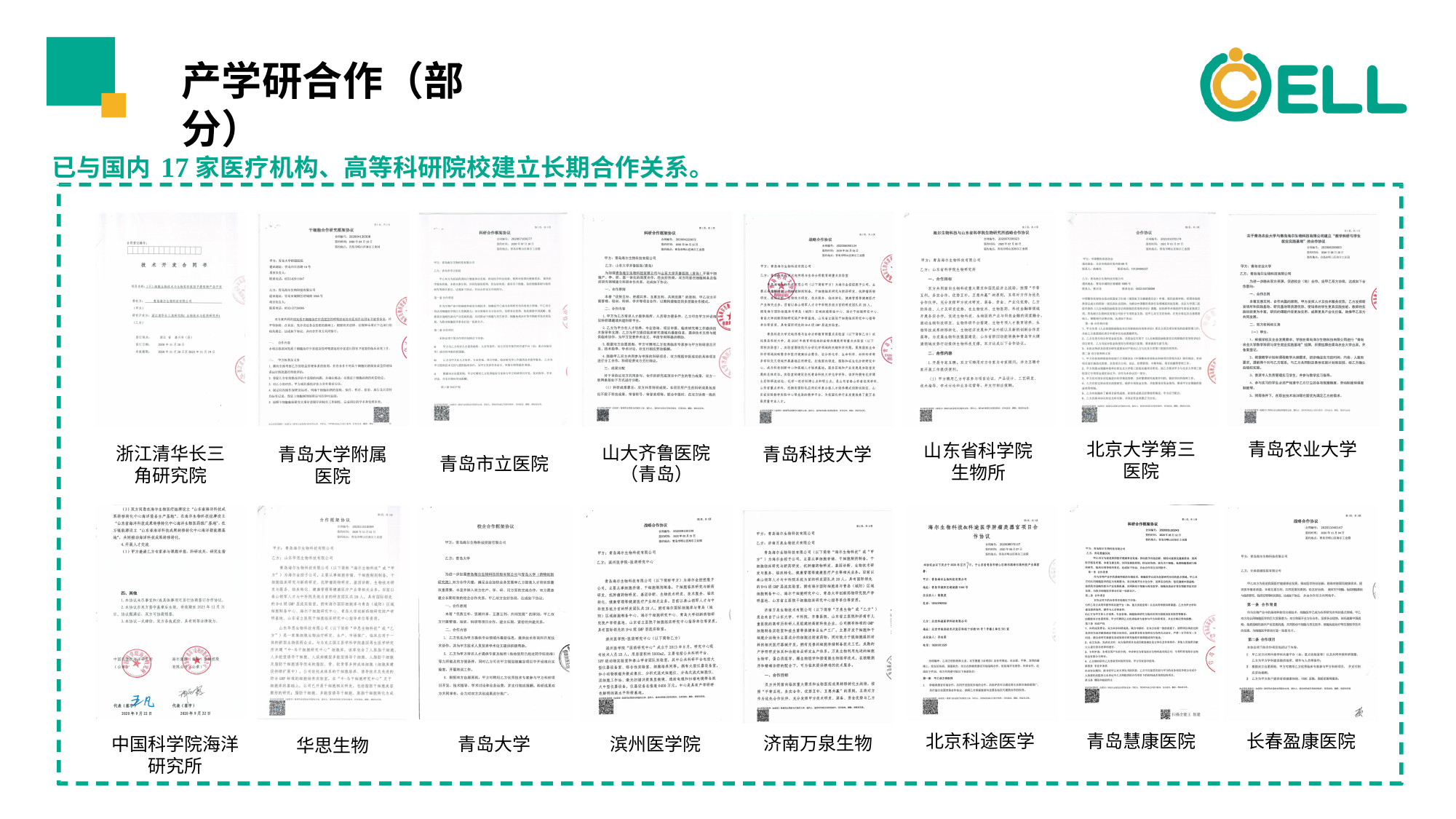

# 产学研合作（部分）

已与国内17家医疗机构、⾼等科研院校建⽴⻓期合作关系。

北京⼤学第三 医院
⻘岛农业⼤学
⼭东省科学院
⽣物所
⼭⼤⻬鲁医院
（⻘岛）
浙江清华⻓三
⻆研究院
⻘岛⼤学附属 医院
⻘岛科技⼤学
⻘岛市⽴医院

⻘岛慧康医院
北京科途医学
⻓春盈康医院
济南万泉⽣物
中国科学院海洋 研究所
⻘岛⼤学
滨州医学院
华思⽣物